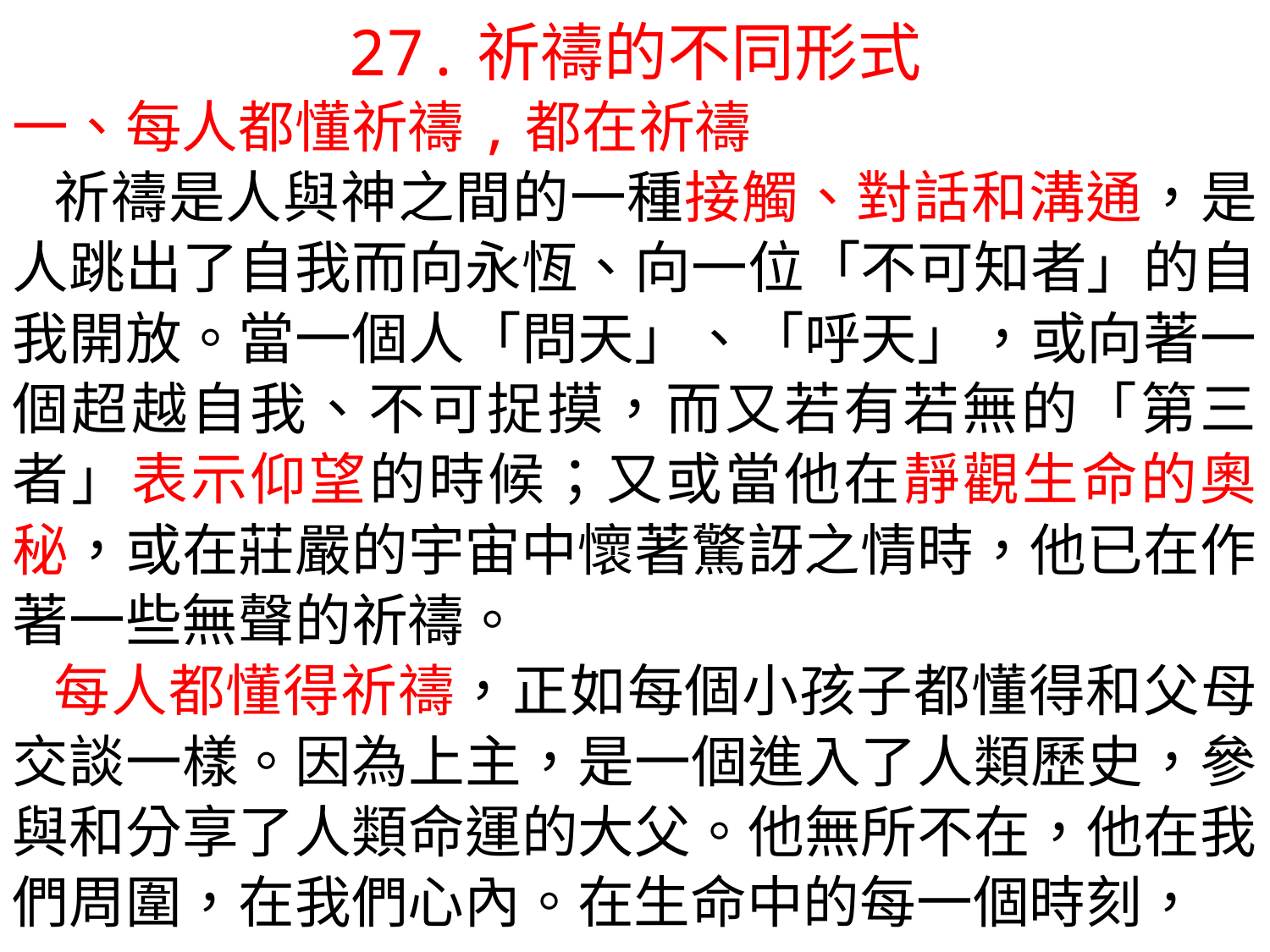

27.祈禱的不同形式
一、每人都懂祈禱,都在祈禱
  祈禱是人與神之間的一種接觸、對話和溝通，是人跳出了自我而向永恆、向一位「不可知者」的自我開放。當一個人「問天」、「呼天」，或向著一個超越自我、不可捉摸，而又若有若無的「第三者」表示仰望的時候；又或當他在靜觀生命的奧秘，或在莊嚴的宇宙中懷著驚訝之情時，他已在作著一些無聲的祈禱。
  每人都懂得祈禱，正如每個小孩子都懂得和父母交談一樣。因為上主，是一個進入了人類歷史，參與和分享了人類命運的大父。他無所不在，他在我們周圍，在我們心內。在生命中的每一個時刻，